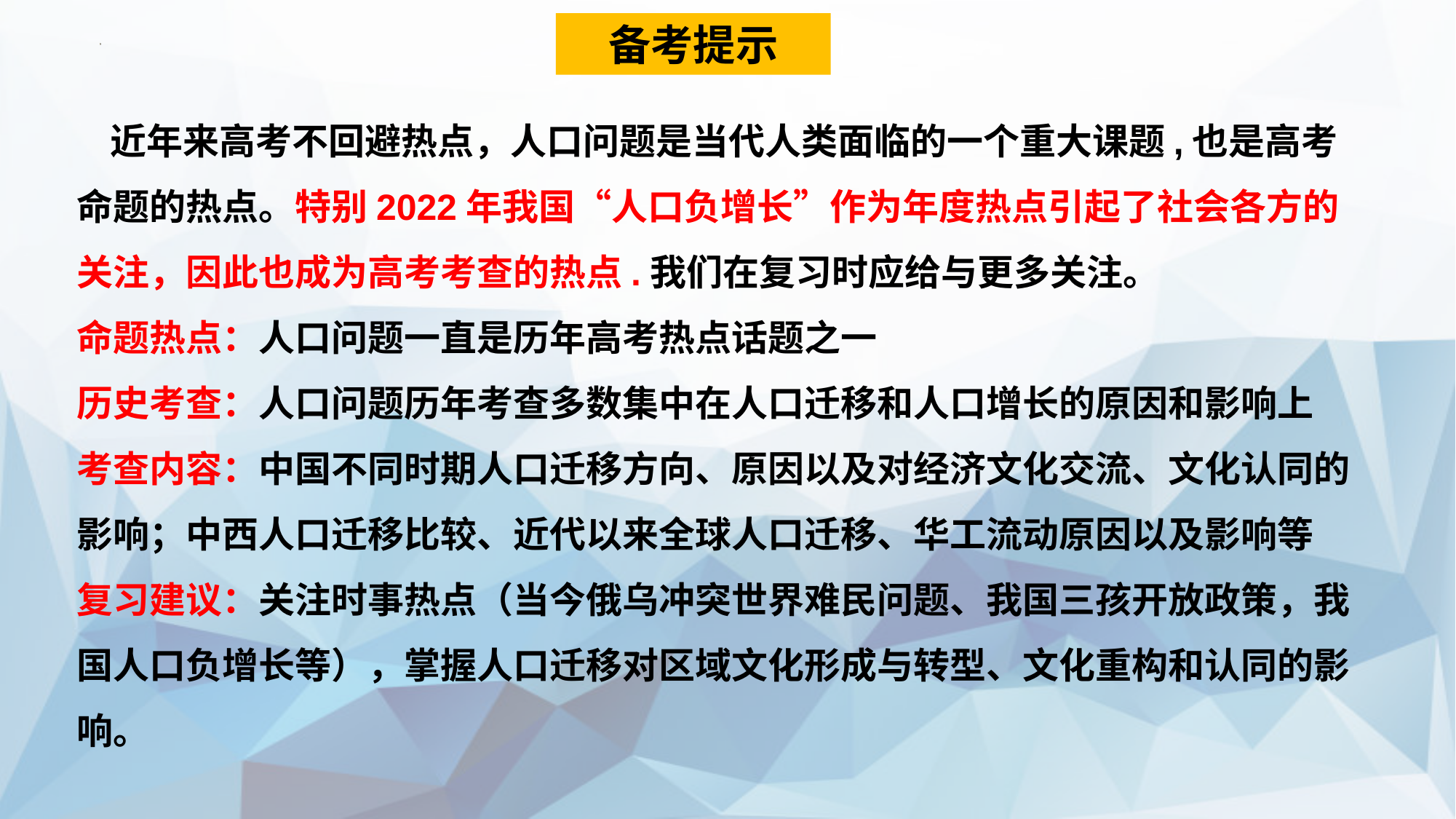

备考提示
   近年来高考不回避热点，人口问题是当代人类面临的一个重大课题,也是高考命题的热点。特别2022年我国“人口负增长”作为年度热点引起了社会各方的关注，因此也成为高考考查的热点.我们在复习时应给与更多关注。
命题热点：人口问题一直是历年高考热点话题之一
历史考查：人口问题历年考查多数集中在人口迁移和人口增长的原因和影响上
考查内容：中国不同时期人口迁移方向、原因以及对经济文化交流、文化认同的影响；中西人口迁移比较、近代以来全球人口迁移、华工流动原因以及影响等
复习建议：关注时事热点（当今俄乌冲突世界难民问题、我国三孩开放政策，我国人口负增长等），掌握人口迁移对区域文化形成与转型、文化重构和认同的影响。